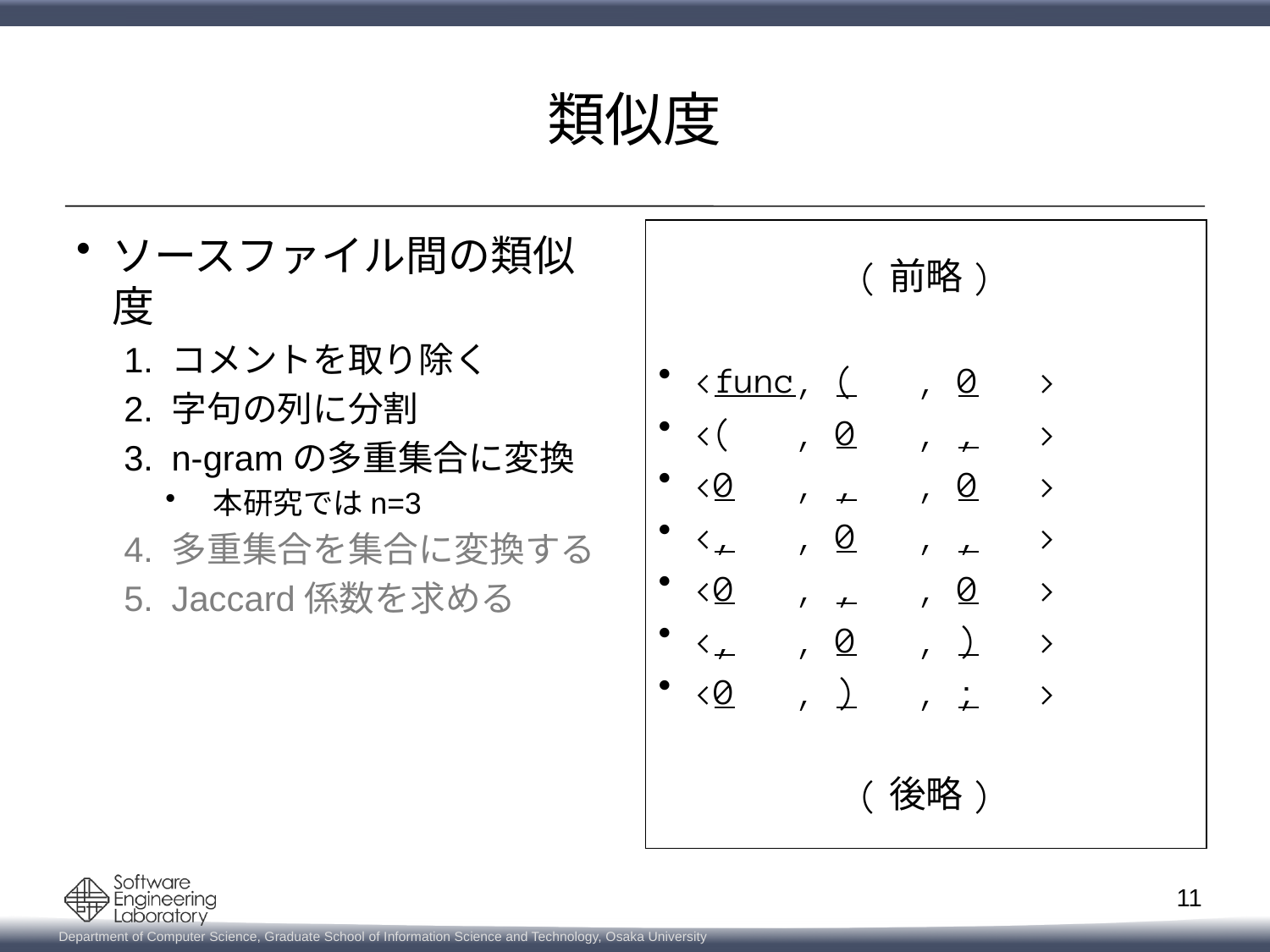

# 類似度
(前略)

<func, (   , 0   >
<(   , 0   , ,   >
<0   , ,   , 0   >
<,   , 0   , ,   >
<0   , ,   , 0   >
<,   , 0   , )   >
<0   , )   , ;   >

(後略)
ソースファイル間の類似度
コメントを取り除く
字句の列に分割
n-gramの多重集合に変換
本研究ではn=3
多重集合を集合に変換する
Jaccard係数を求める

11